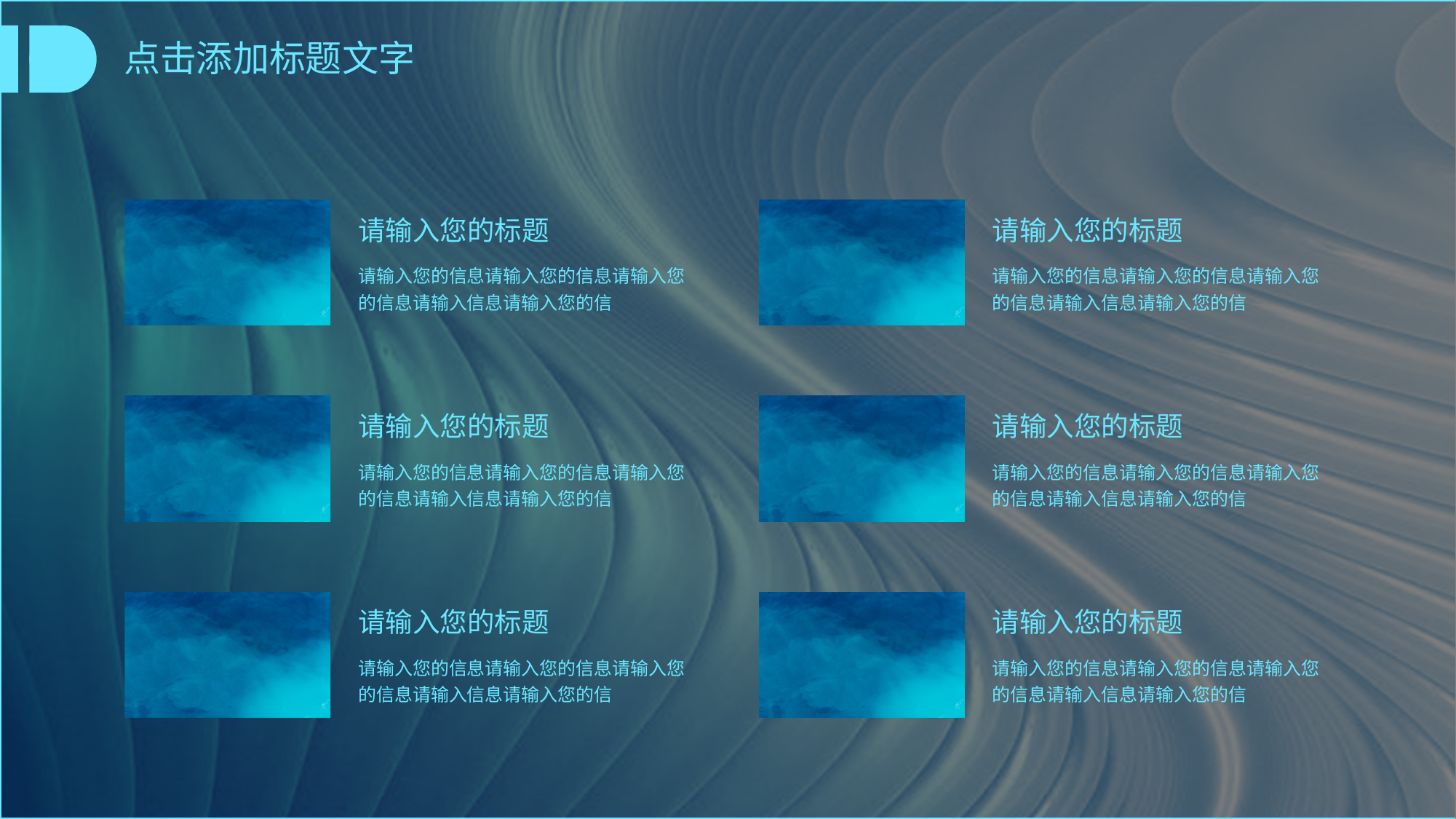

点击添加标题文字

请输入您的标题
请输入您的信息请输入您的信息请输入您的信息请输入信息请输入您的信

请输入您的标题
请输入您的信息请输入您的信息请输入您的信息请输入信息请输入您的信

请输入您的标题
请输入您的信息请输入您的信息请输入您的信息请输入信息请输入您的信

请输入您的标题
请输入您的信息请输入您的信息请输入您的信息请输入信息请输入您的信

请输入您的标题
请输入您的信息请输入您的信息请输入您的信息请输入信息请输入您的信

请输入您的标题
请输入您的信息请输入您的信息请输入您的信息请输入信息请输入您的信